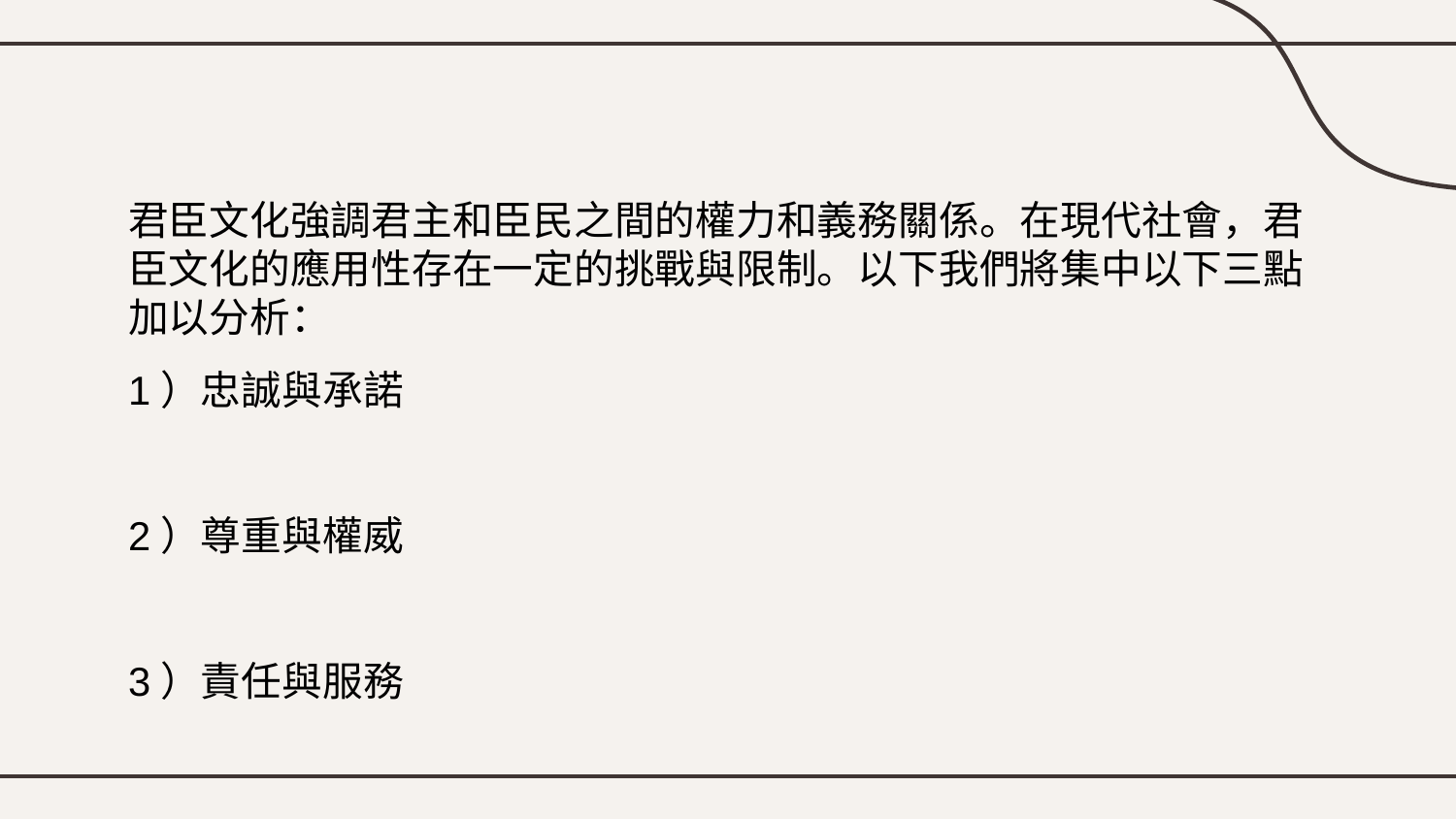

#
君臣文化強調君主和臣民之間的權力和義務關係。在現代社會，君臣文化的應用性存在一定的挑戰與限制。以下我們將集中以下三點加以分析：
1）忠誠與承諾

2）尊重與權威

3）責任與服務